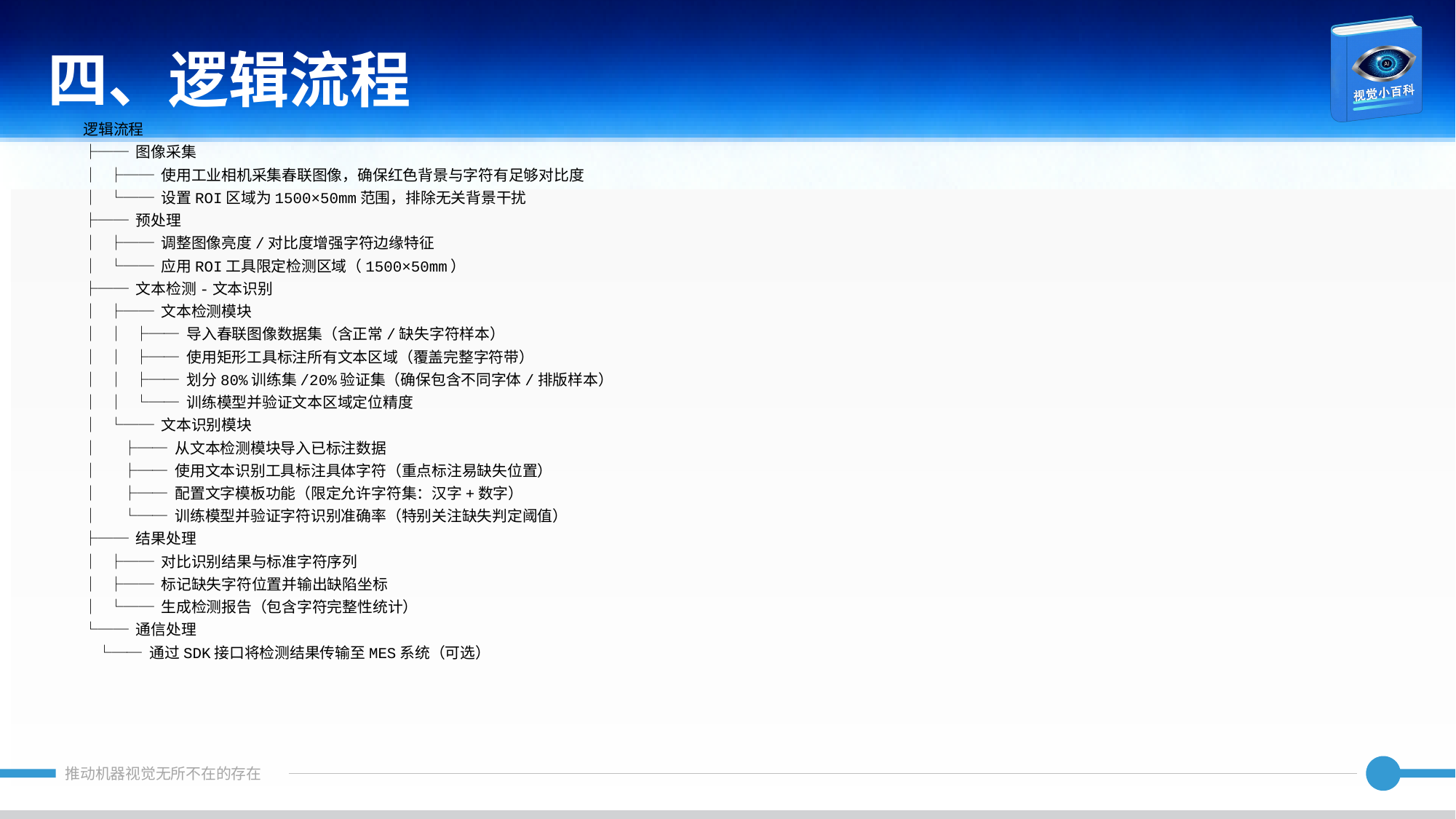

四、逻辑流程

逻辑流程
├── 图像采集
│   ├── 使用工业相机采集春联图像，确保红色背景与字符有足够对比度
│   └── 设置ROI区域为1500×50mm范围，排除无关背景干扰
├── 预处理
│   ├── 调整图像亮度/对比度增强字符边缘特征
│   └── 应用ROI工具限定检测区域（1500×50mm）
├── 文本检测-文本识别
│   ├── 文本检测模块
│   │   ├── 导入春联图像数据集（含正常/缺失字符样本）
│   │   ├── 使用矩形工具标注所有文本区域（覆盖完整字符带）
│   │   ├── 划分80%训练集/20%验证集（确保包含不同字体/排版样本）
│   │   └── 训练模型并验证文本区域定位精度
│   └── 文本识别模块
│       ├── 从文本检测模块导入已标注数据
│       ├── 使用文本识别工具标注具体字符（重点标注易缺失位置）
│       ├── 配置文字模板功能（限定允许字符集：汉字+数字）
│       └── 训练模型并验证字符识别准确率（特别关注缺失判定阈值）
├── 结果处理
│   ├── 对比识别结果与标准字符序列
│   ├── 标记缺失字符位置并输出缺陷坐标
│   └── 生成检测报告（包含字符完整性统计）
└── 通信处理
    └── 通过SDK接口将检测结果传输至MES系统（可选）
9